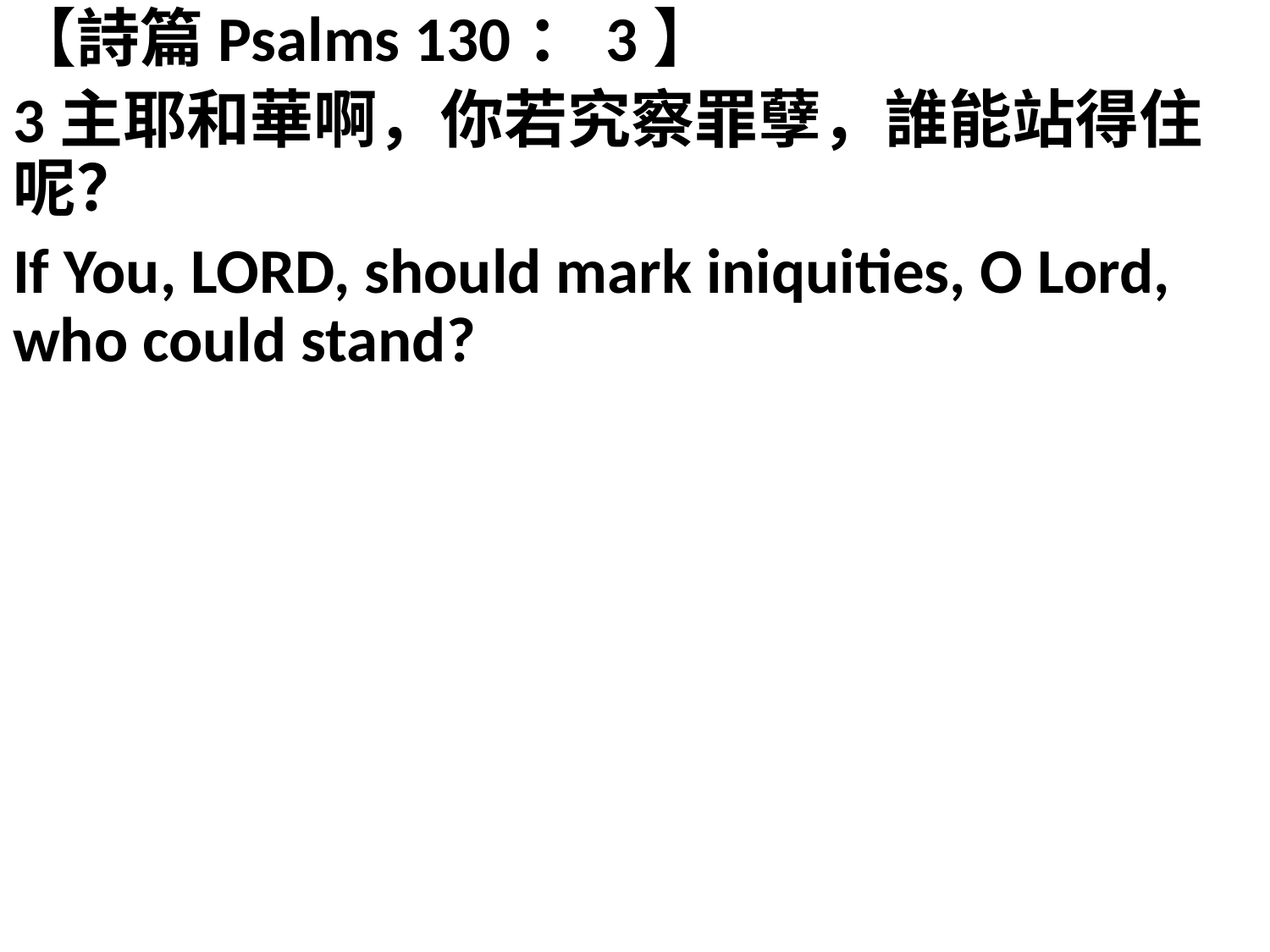

【詩篇Psalms 130：3】
3主耶和華啊，你若究察罪孽，誰能站得住呢？
If You, LORD, should mark iniquities, O Lord, who could stand?